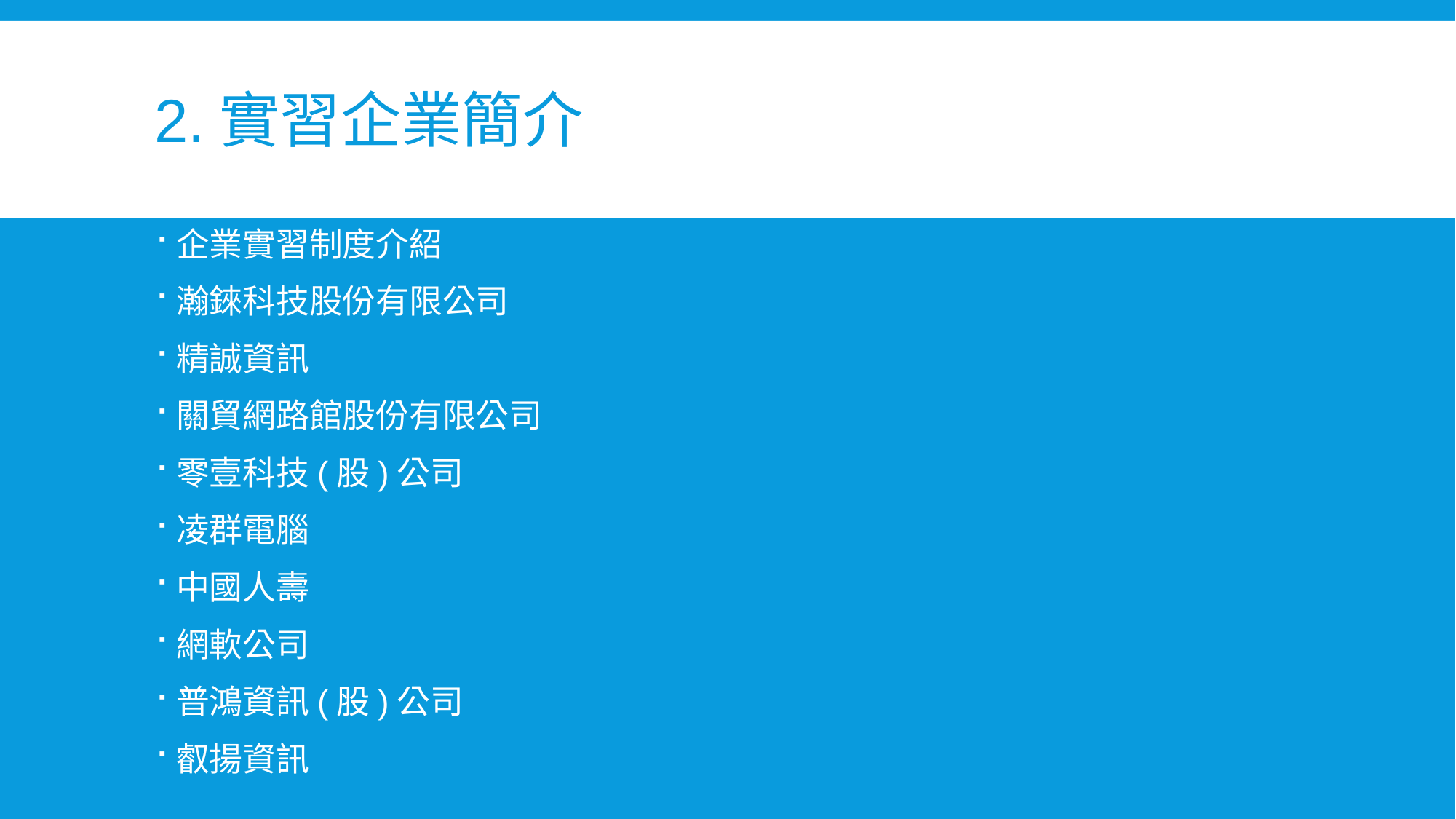

# 2.實習企業簡介
企業實習制度介紹
瀚錸科技股份有限公司
精誠資訊
關貿網路館股份有限公司
零壹科技(股)公司
凌群電腦
中國人壽
網軟公司
普鴻資訊(股)公司
叡揚資訊